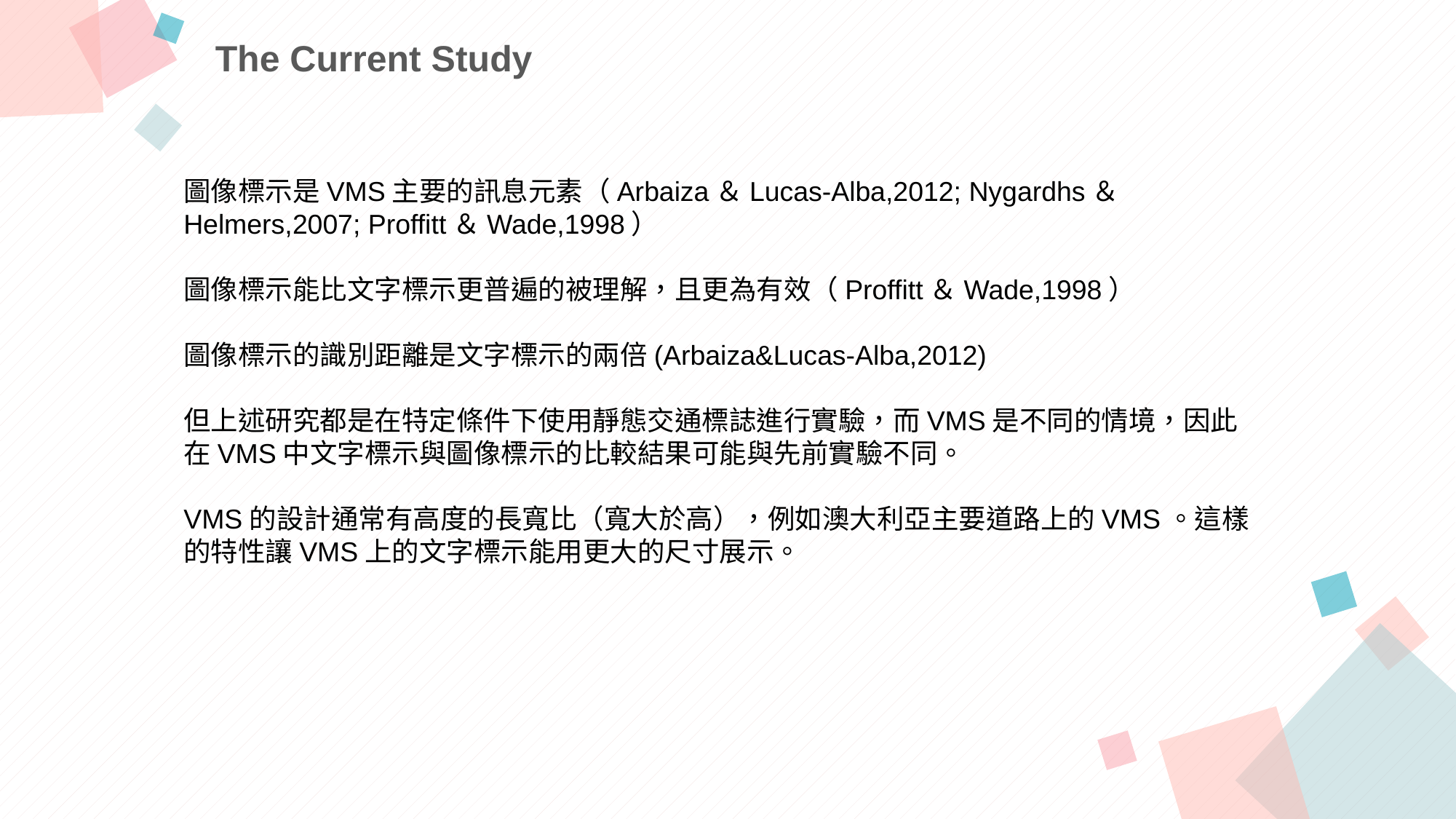

The Current Study
圖像標示是VMS主要的訊息元素（Arbaiza＆Lucas-Alba,2012; Nygardhs＆Helmers,2007; Proffitt＆Wade,1998）

圖像標示能比文字標示更普遍的被理解，且更為有效（Proffitt＆Wade,1998）

圖像標示的識別距離是文字標示的兩倍(Arbaiza&Lucas-Alba,2012)

但上述研究都是在特定條件下使用靜態交通標誌進行實驗，而VMS是不同的情境，因此在VMS中文字標示與圖像標示的比較結果可能與先前實驗不同。

VMS的設計通常有高度的長寬比（寬大於高），例如澳大利亞主要道路上的VMS。這樣的特性讓VMS上的文字標示能用更大的尺寸展示。